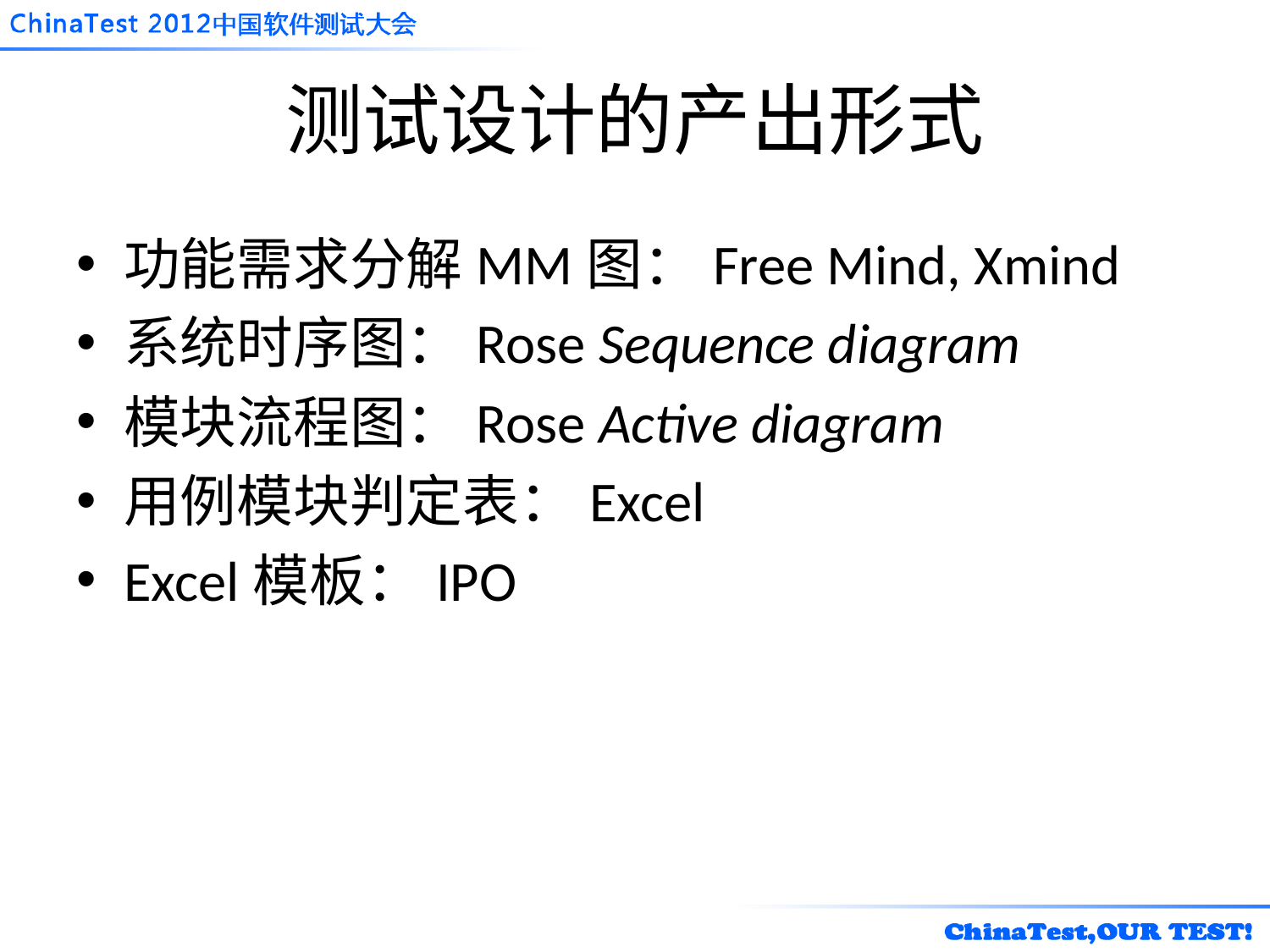

# 测试设计的产出形式
功能需求分解MM图：Free Mind, Xmind
系统时序图：Rose Sequence diagram
模块流程图：Rose Active diagram
用例模块判定表：Excel
Excel模板：IPO